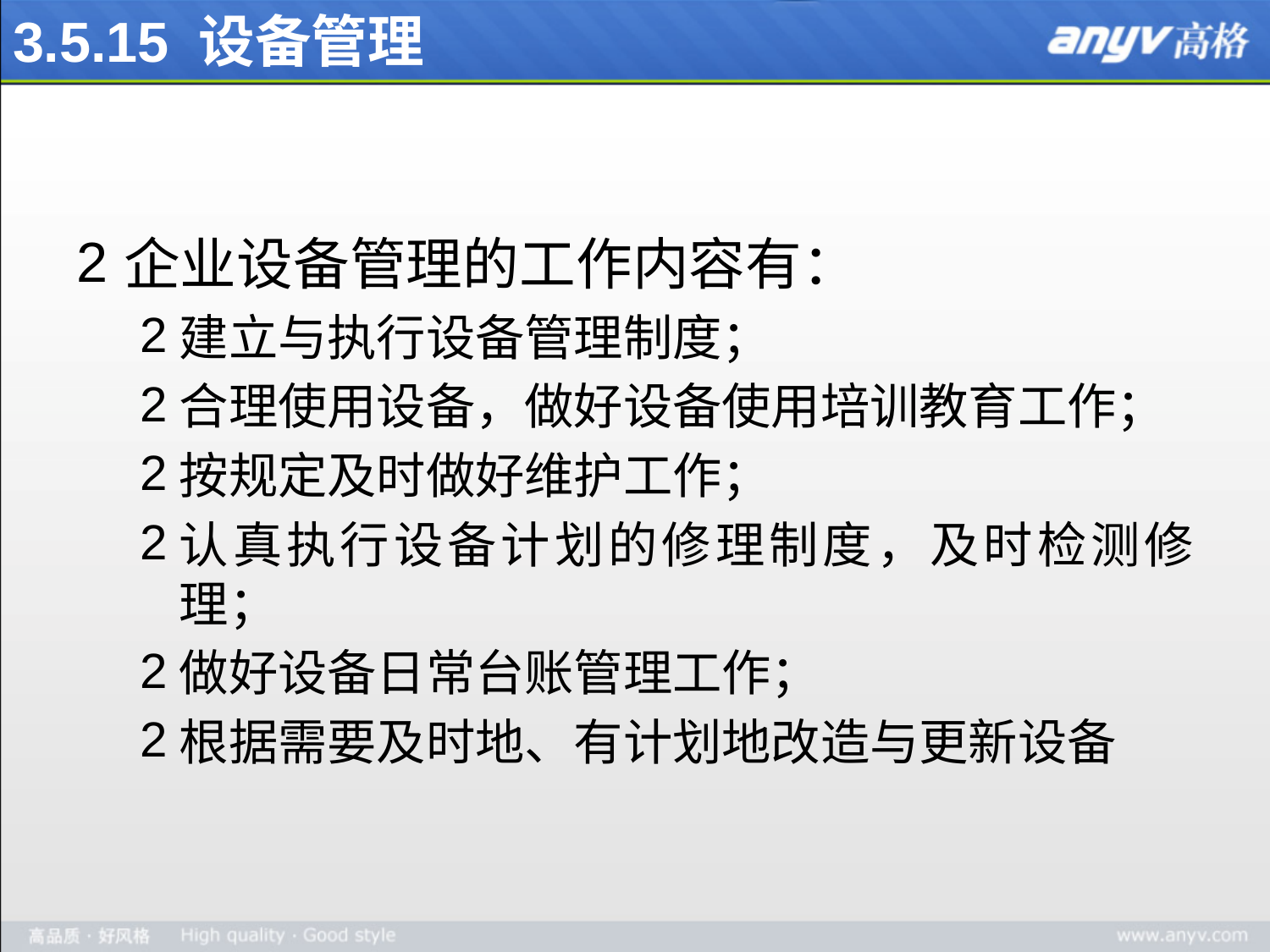

# 3.5.15 设备管理
企业设备管理的工作内容有：
建立与执行设备管理制度；
合理使用设备，做好设备使用培训教育工作；
按规定及时做好维护工作；
认真执行设备计划的修理制度，及时检测修理；
做好设备日常台账管理工作；
根据需要及时地、有计划地改造与更新设备